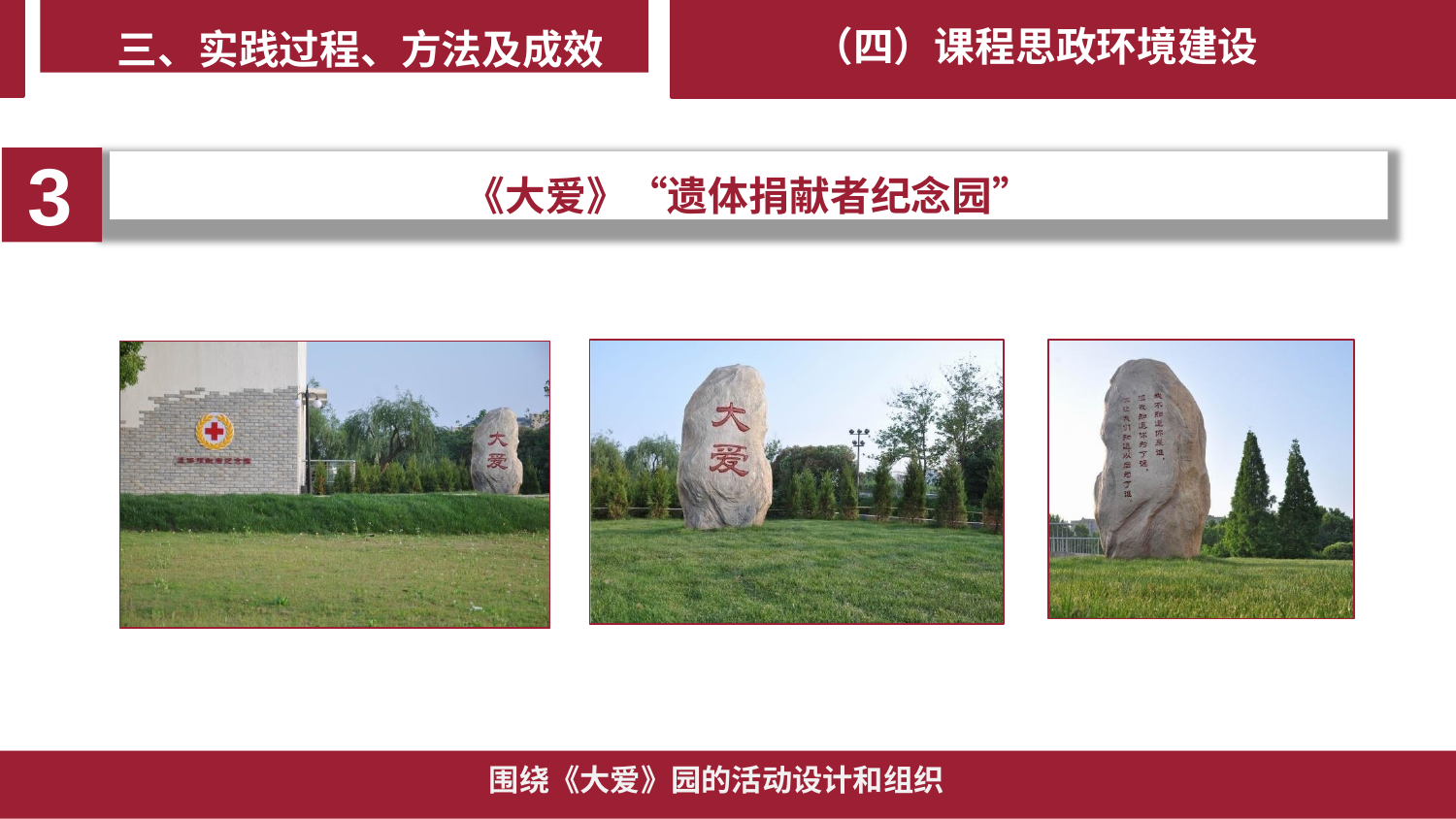

三、实践过程、方法及成效

# （四）课程思政环境建设
3

《大爱》“遗体捐献者纪念园”

围绕《大爱》园的活动设计和组织